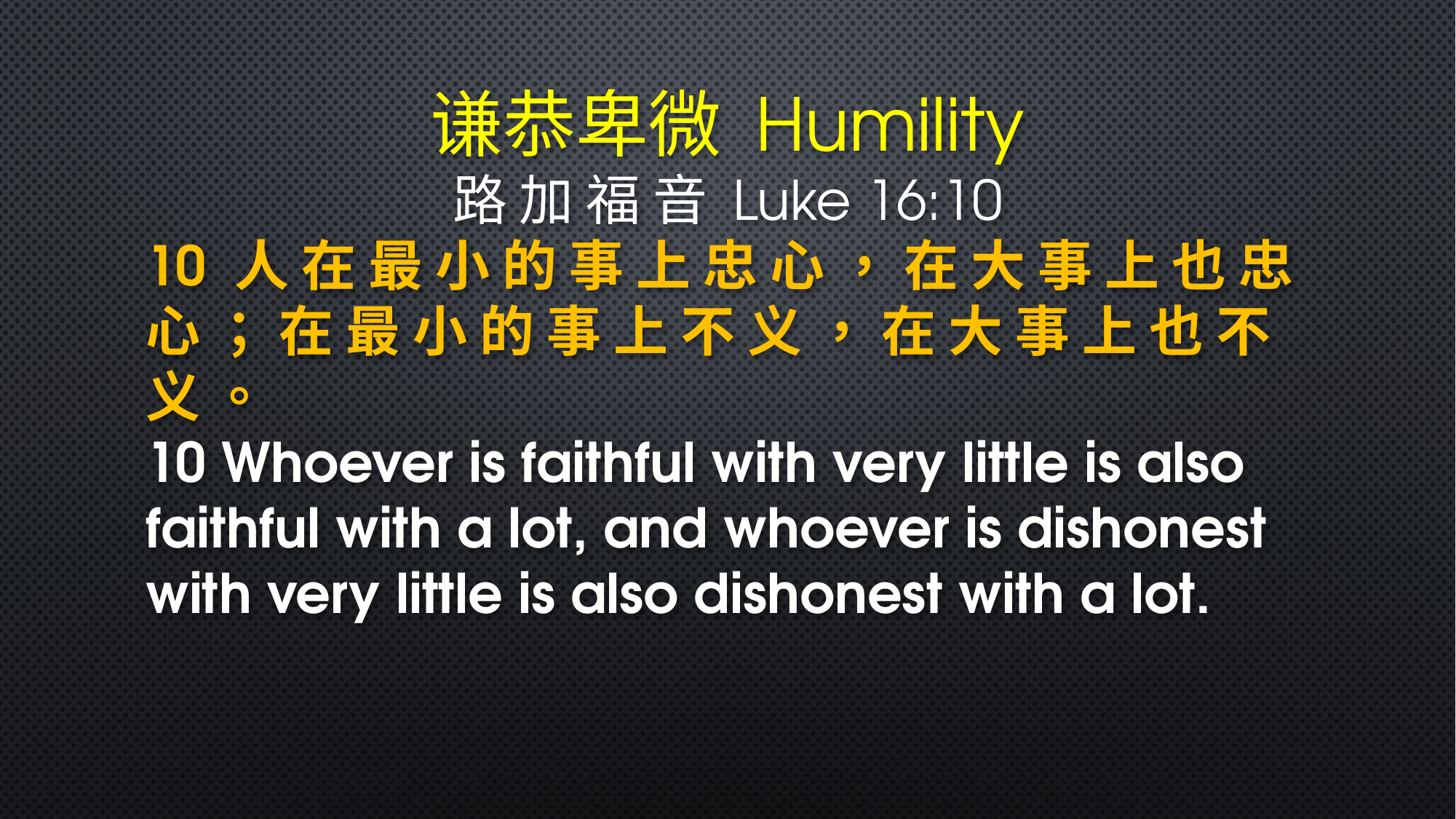

谦恭卑微 Humility
路 加 福 音 Luke 16:10
10 人 在 最 小 的 事 上 忠 心 ， 在 大 事 上 也 忠 心 ； 在 最 小 的 事 上 不 义 ， 在 大 事 上 也 不 义 。
10 Whoever is faithful with very little is also faithful with a lot, and whoever is dishonest with very little is also dishonest with a lot.